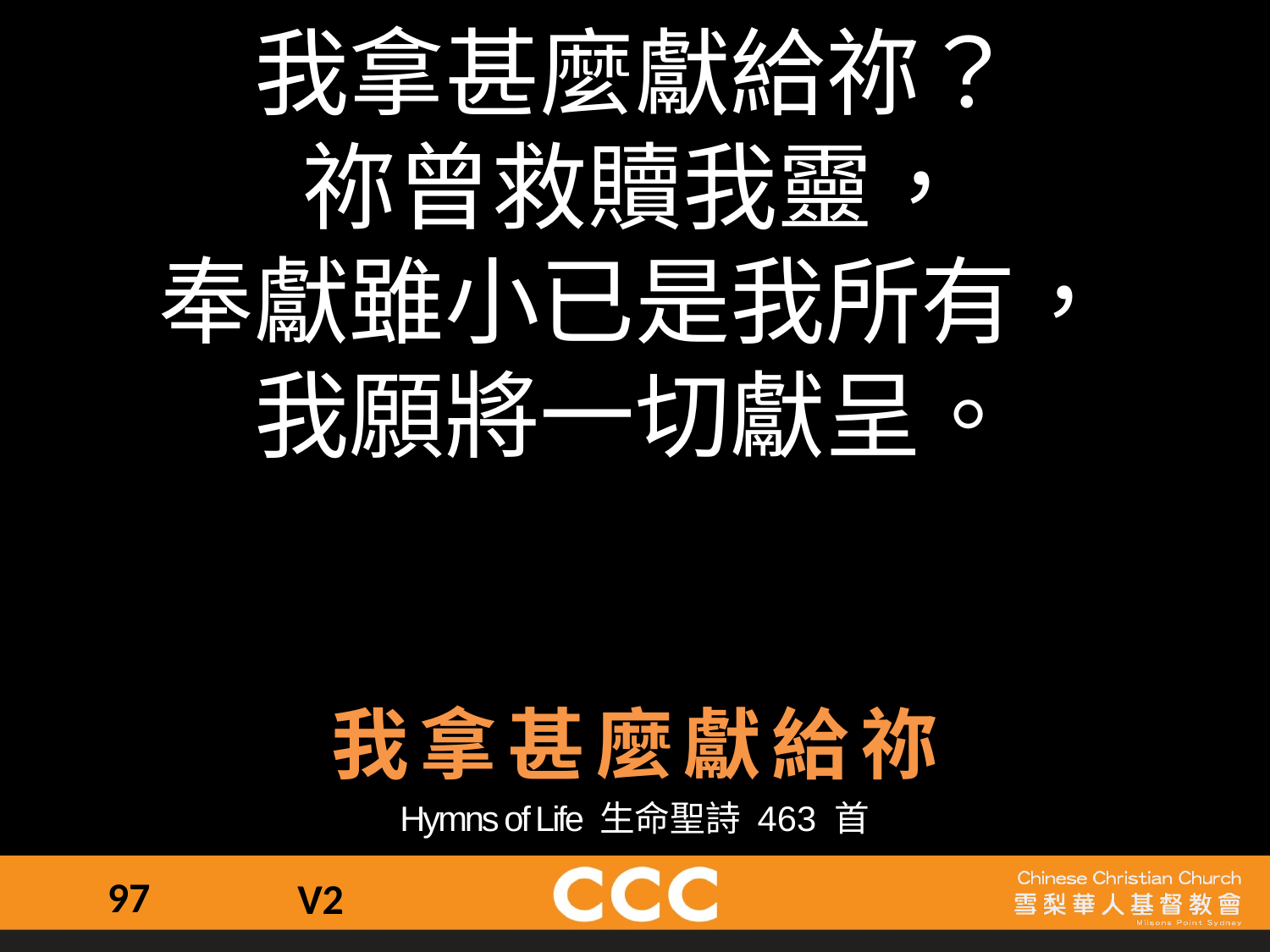

我拿甚麼獻給祢？
祢曾救贖我靈，
奉獻雖小已是我所有，
我願將一切獻呈。
我拿甚麼獻給祢
Hymns of Life 生命聖詩 463 首
97
V2